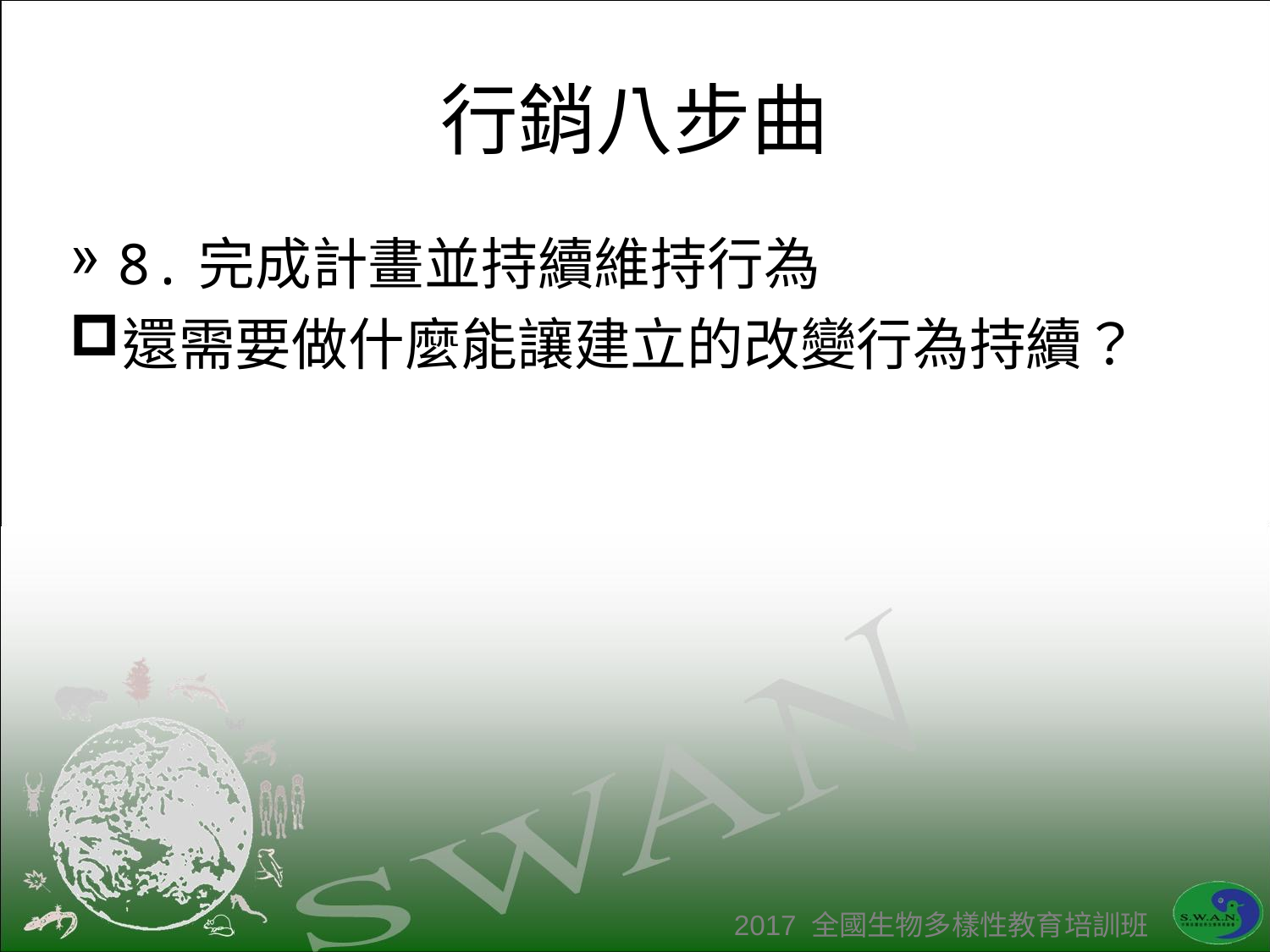

# 行銷八步曲
8.完成計畫並持續維持行為
還需要做什麼能讓建立的改變行為持續？